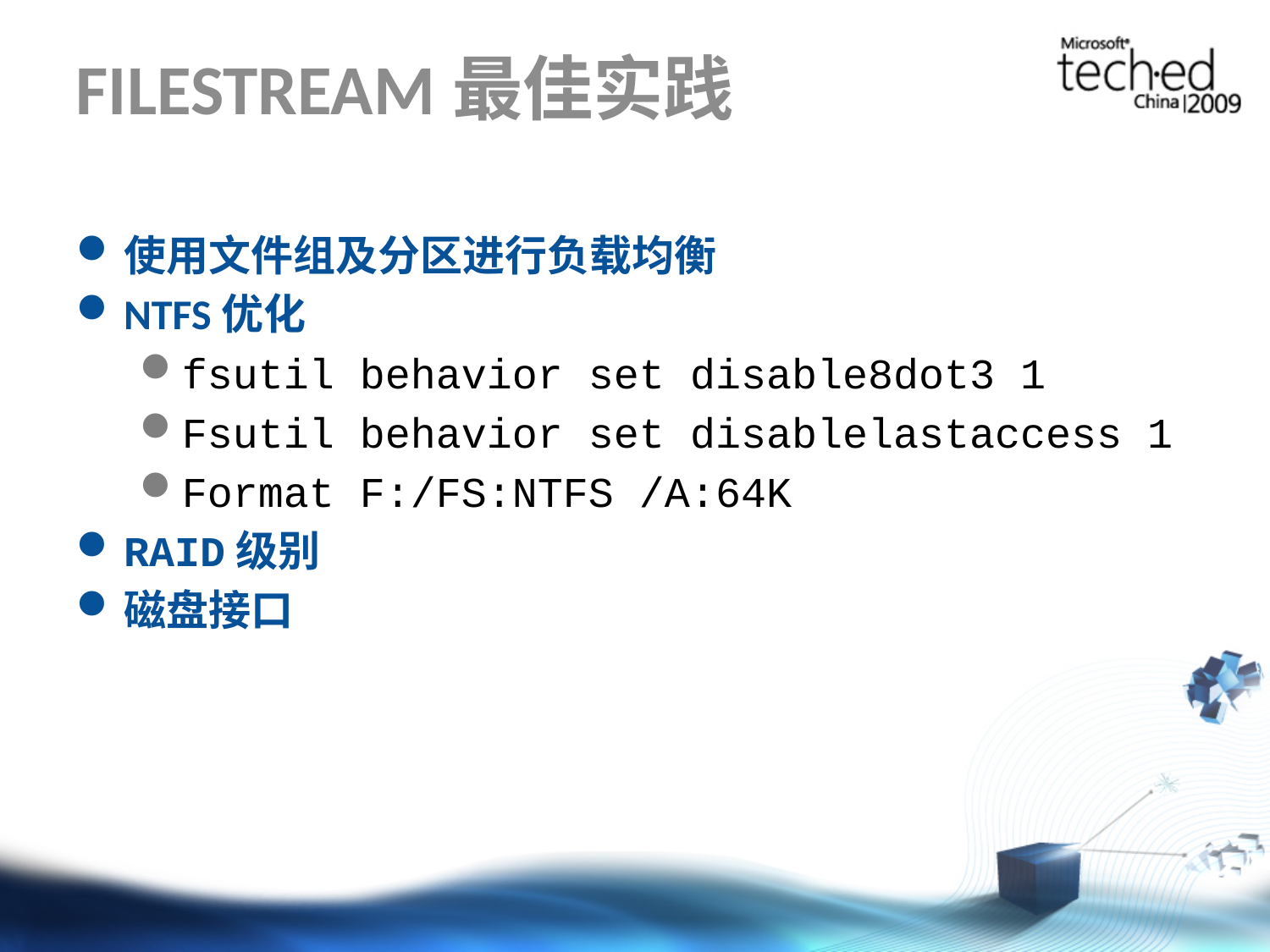

# FILESTREAM最佳实践
使用文件组及分区进行负载均衡
NTFS优化
fsutil behavior set disable8dot3 1
Fsutil behavior set disablelastaccess 1
Format F:/FS:NTFS /A:64K
RAID级别
磁盘接口